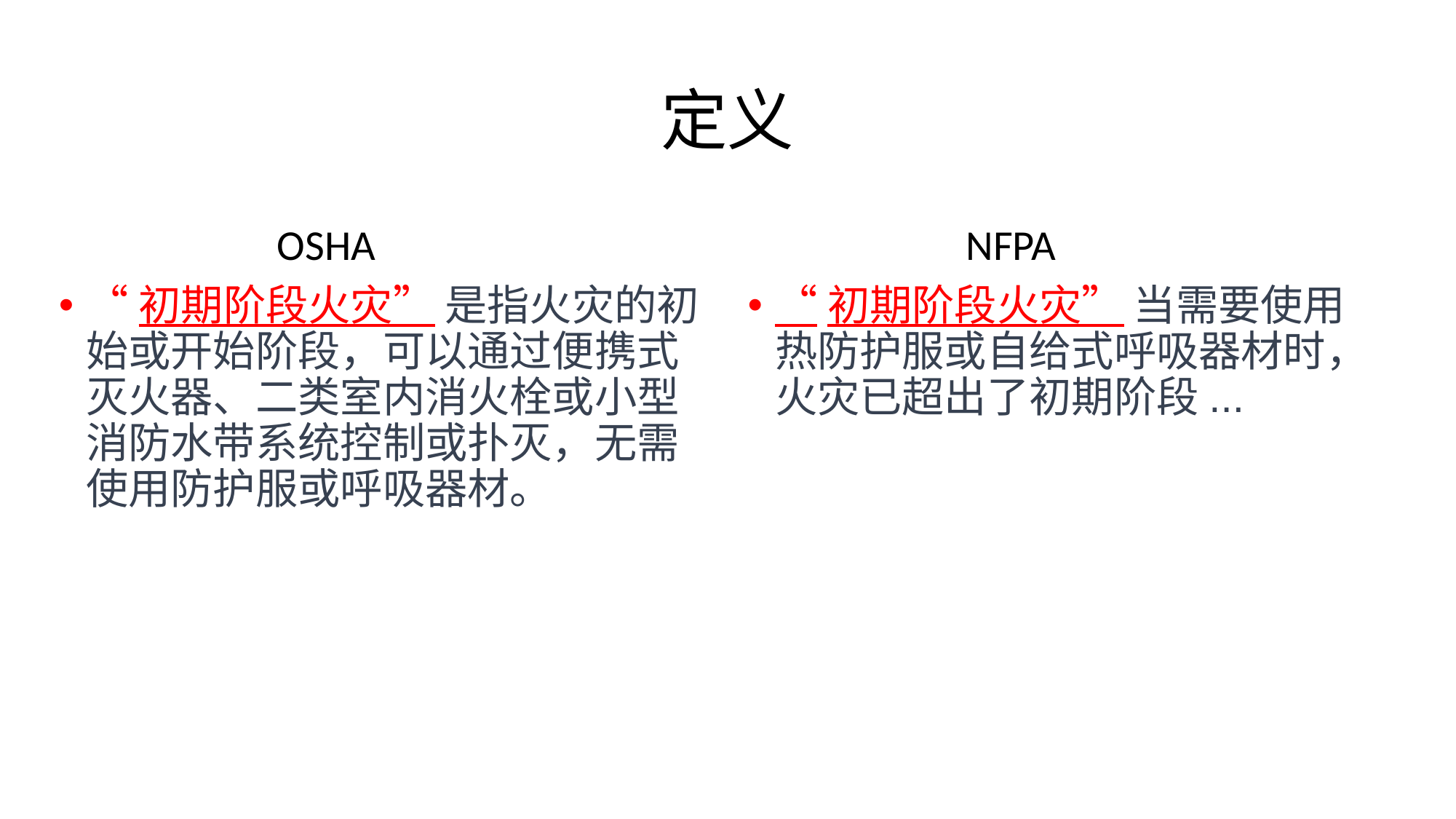

# 定义
		OSHA
“初期阶段火灾” 是指火灾的初始或开始阶段，可以通过便携式灭火器、二类室内消火栓或小型消防水带系统控制或扑灭，无需使用防护服或呼吸器材。

		NFPA
“初期阶段火灾” 当需要使用热防护服或自给式呼吸器材时，火灾已超出了初期阶段...